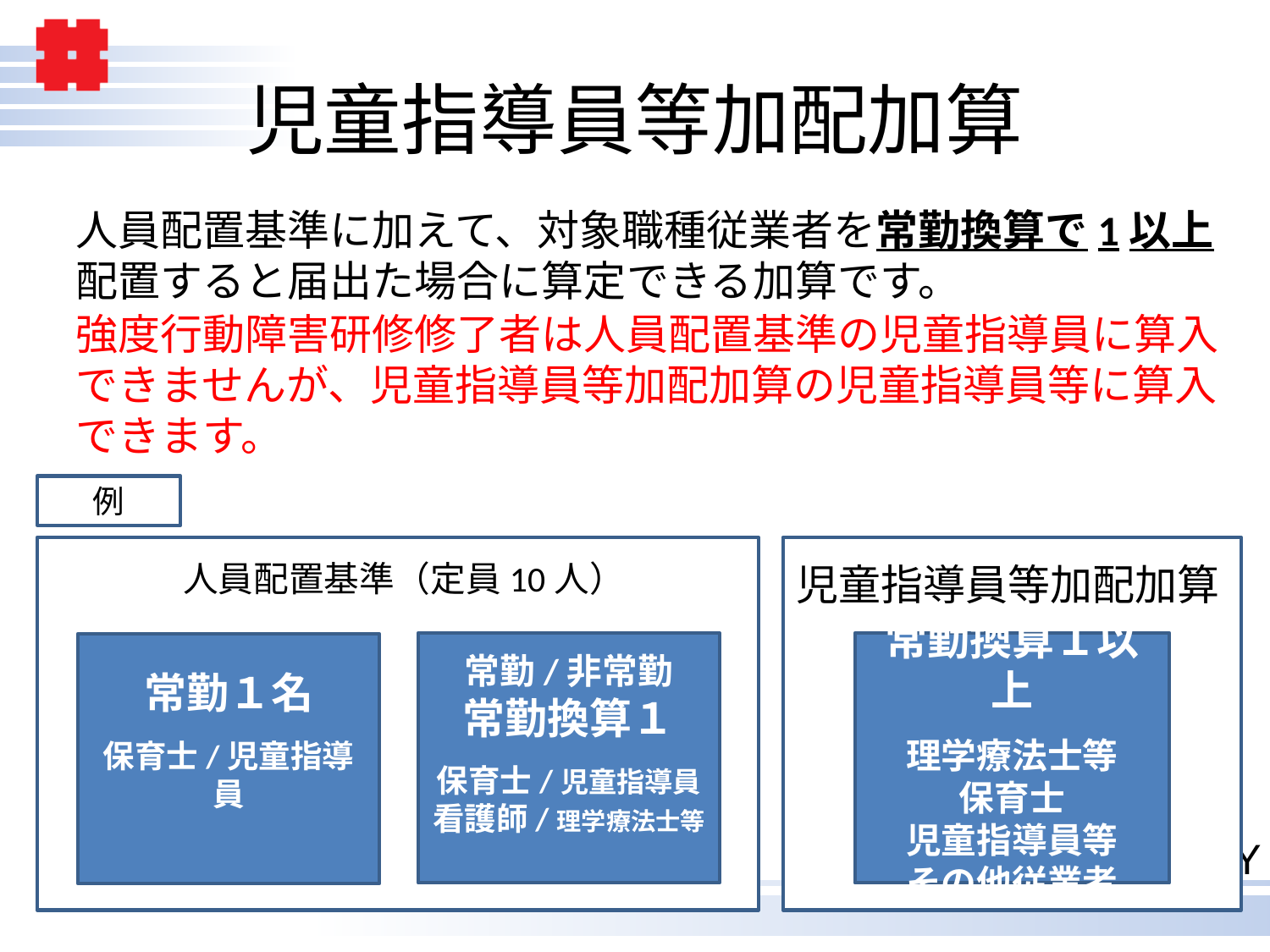

# 児童指導員等加配加算
人員配置基準に加えて、対象職種従業者を常勤換算で1以上
配置すると届出た場合に算定できる加算です。
強度行動障害研修修了者は人員配置基準の児童指導員に算入できませんが、児童指導員等加配加算の児童指導員等に算入できます。
例

人員配置基準（定員10人）
児童指導員等加配加算

常勤/非常勤
常勤換算１

保育士/児童指導員
看護師/理学療法士等

常勤換算１以上

理学療法士等
保育士
児童指導員等
その他従業者
常勤１名

保育士/児童指導員